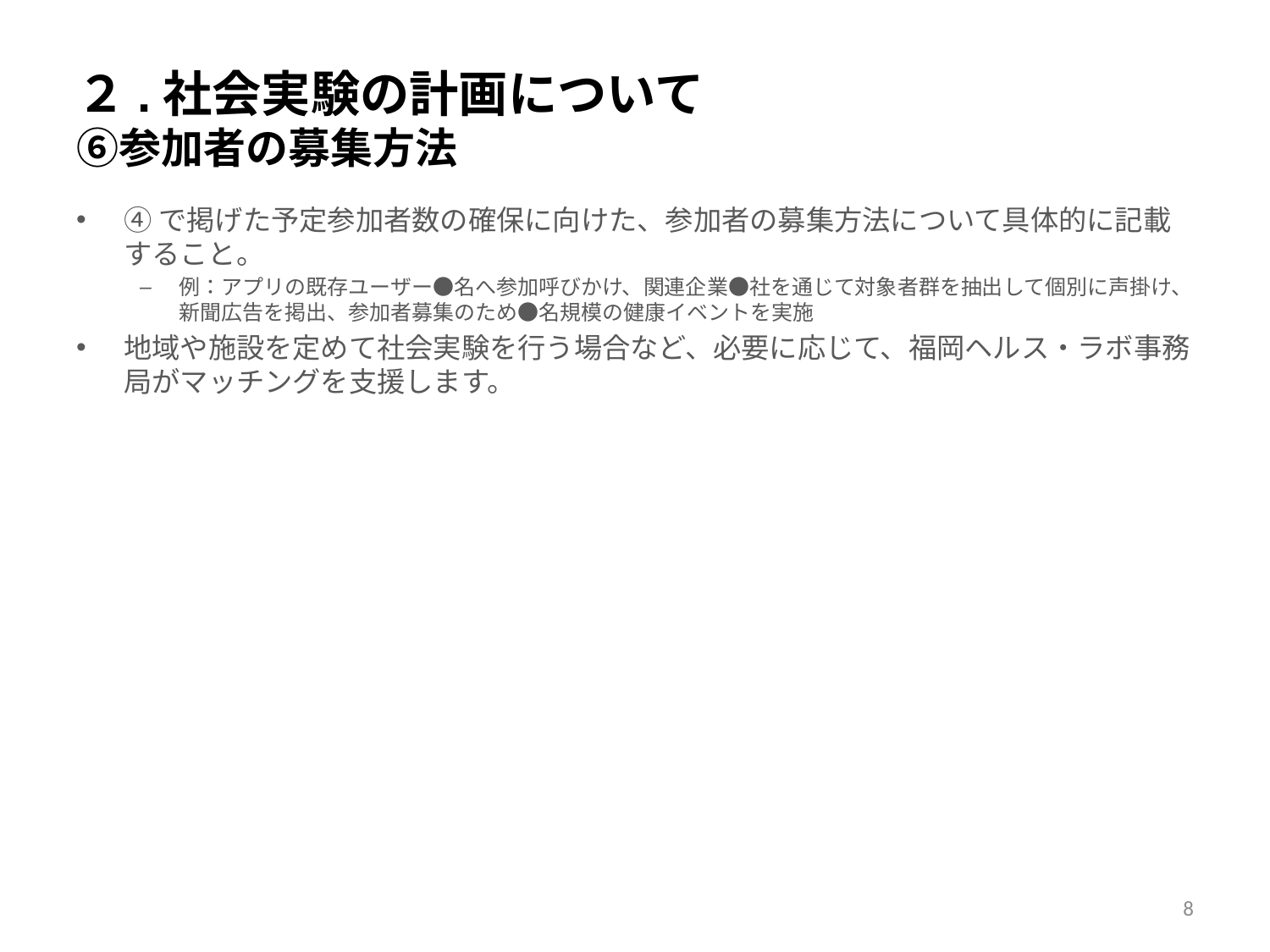

２.社会実験の計画について
⑥参加者の募集方法
④で掲げた予定参加者数の確保に向けた、参加者の募集方法について具体的に記載すること。
例：アプリの既存ユーザー●名へ参加呼びかけ、関連企業●社を通じて対象者群を抽出して個別に声掛け、新聞広告を掲出、参加者募集のため●名規模の健康イベントを実施
地域や施設を定めて社会実験を行う場合など、必要に応じて、福岡ヘルス・ラボ事務局がマッチングを支援します。
8